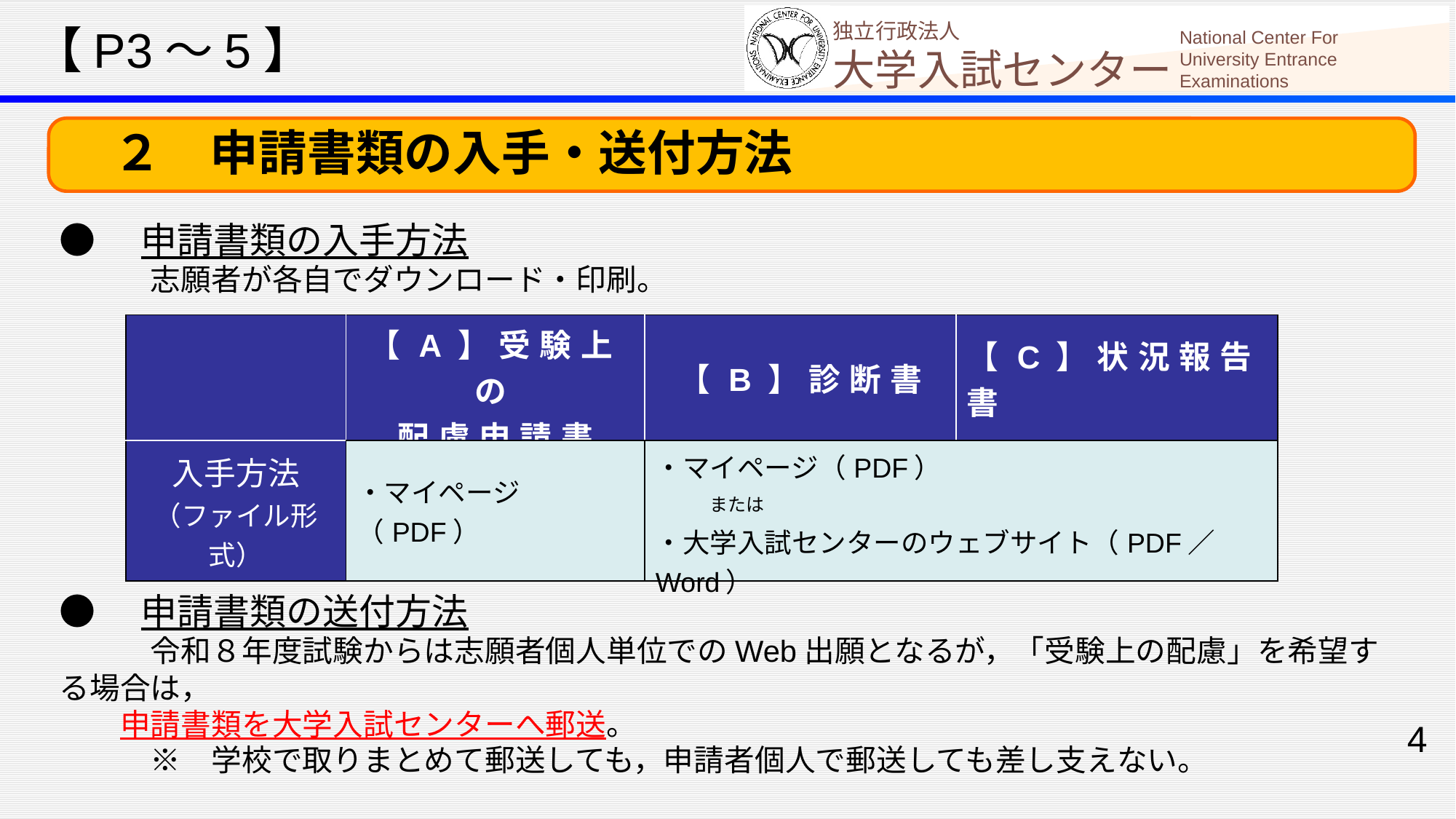

【P3～5】
　２　申請書類の入手・送付方法
●　申請書類の入手方法
　　　志願者が各自でダウンロード・印刷。

●　申請書類の送付方法
　　　令和８年度試験からは志願者個人単位でのWeb出願となるが，「受験上の配慮」を希望する場合は，
　　申請書類を大学入試センターへ郵送。
　　　※　学校で取りまとめて郵送しても，申請者個人で郵送しても差し支えない。
|  | 【A】受験上の 配慮申請書 | 【B】診断書 | 【C】状況報告書 |
| --- | --- | --- | --- |
| 入手方法 （ファイル形式） | ・マイページ（PDF） | ・マイページ（PDF） 　　　または ・大学入試センターのウェブサイト（PDF／Word） |  |
4